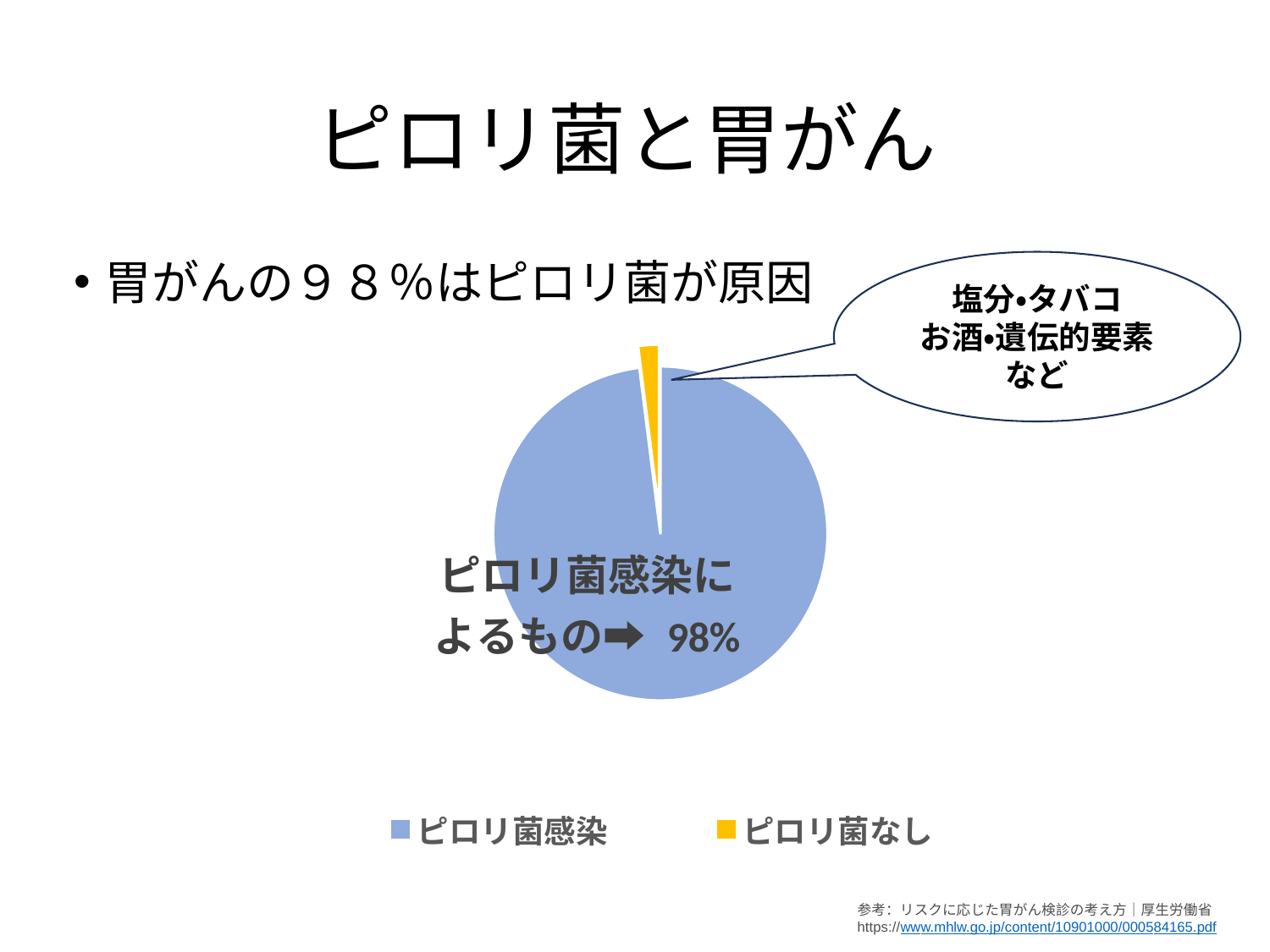

# ピロリ菌と胃がん
胃がんの９８％はピロリ菌が原因
塩分・タバコ
お酒・遺伝的要素など

### Chart

| Category | 売上高 |
|---|---|
| ピロリ菌感染 | 0.98 |
| ピロリ菌なし | 0.02 |
参考：リスクに応じた胃がん検診の考え方｜厚生労働省
https://www.mhlw.go.jp/content/10901000/000584165.pdf